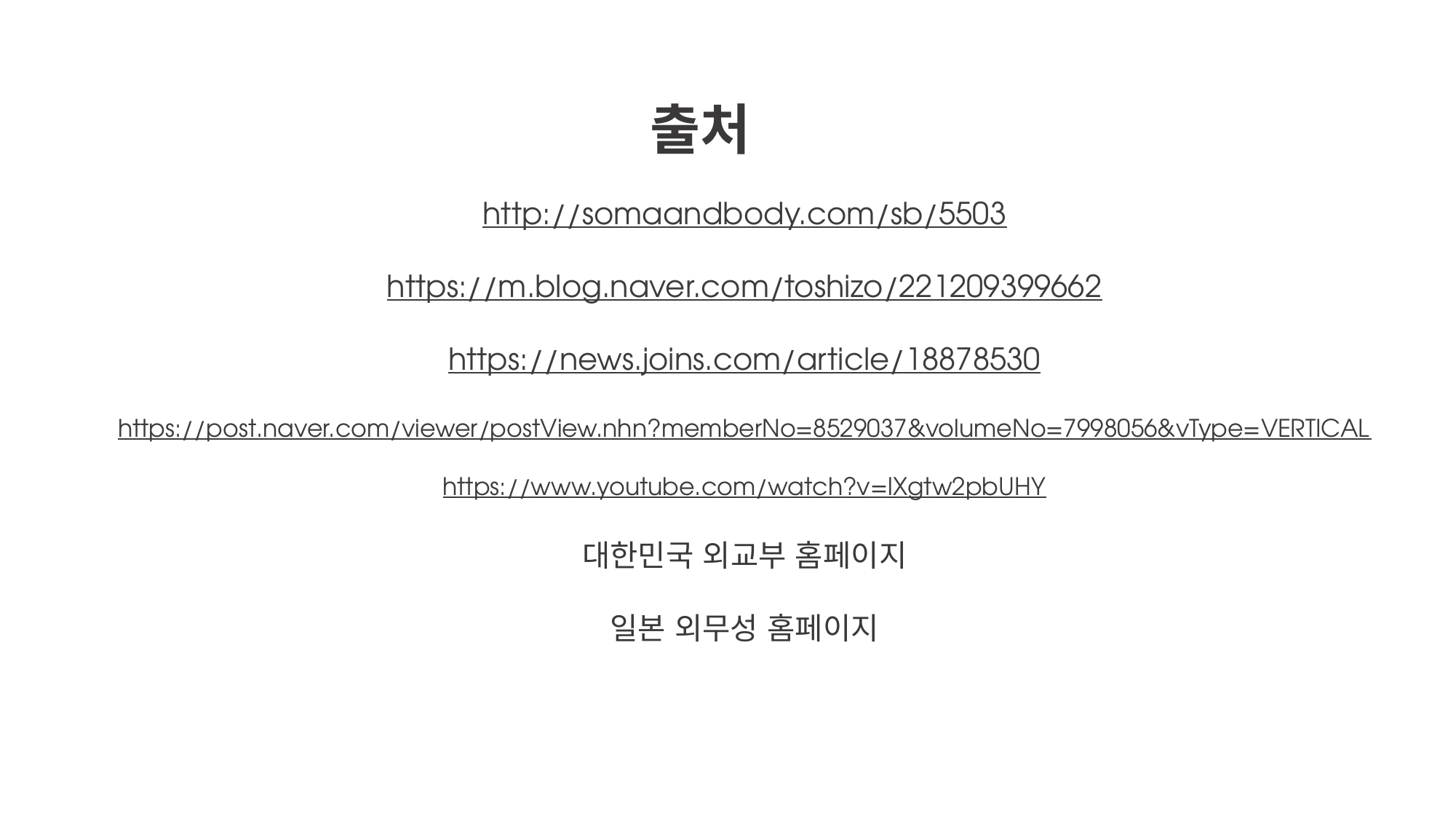

출처
http://somaandbody.com/sb/5503

https://m.blog.naver.com/toshizo/221209399662

https://news.joins.com/article/18878530

https://post.naver.com/viewer/postView.nhn?memberNo=8529037&volumeNo=7998056&vType=VERTICAL

https://www.youtube.com/watch?v=lXgtw2pbUHY

대한민국 외교부 홈페이지

일본 외무성 홈페이지